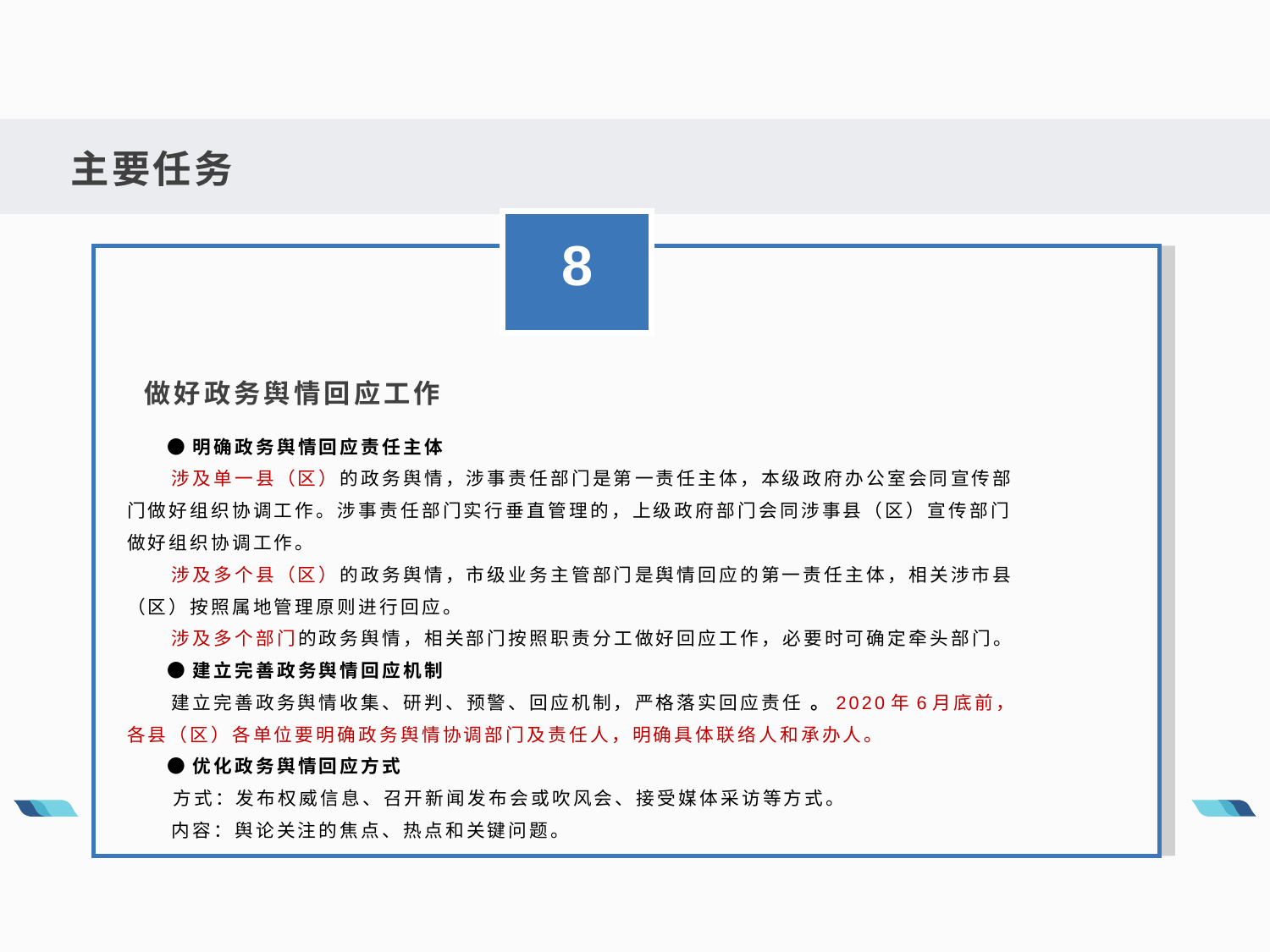

主要任务

8

 做好政务舆情回应工作
      ●明确政务舆情回应责任主体
      涉及单一县（区）的政务舆情，涉事责任部门是第一责任主体，本级政府办公室会同宣传部门做好组织协调工作。涉事责任部门实行垂直管理的，上级政府部门会同涉事县（区）宣传部门做好组织协调工作。
      涉及多个县（区）的政务舆情，市级业务主管部门是舆情回应的第一责任主体，相关涉市县（区）按照属地管理原则进行回应。
      涉及多个部门的政务舆情，相关部门按照职责分工做好回应工作，必要时可确定牵头部门。
      ●建立完善政务舆情回应机制
      建立完善政务舆情收集、研判、预警、回应机制，严格落实回应责任 。2020年6月底前，各县（区）各单位要明确政务舆情协调部门及责任人，明确具体联络人和承办人。
      ●优化政务舆情回应方式
      方式：发布权威信息、召开新闻发布会或吹风会、接受媒体采访等方式。
      内容：舆论关注的焦点、热点和关键问题。